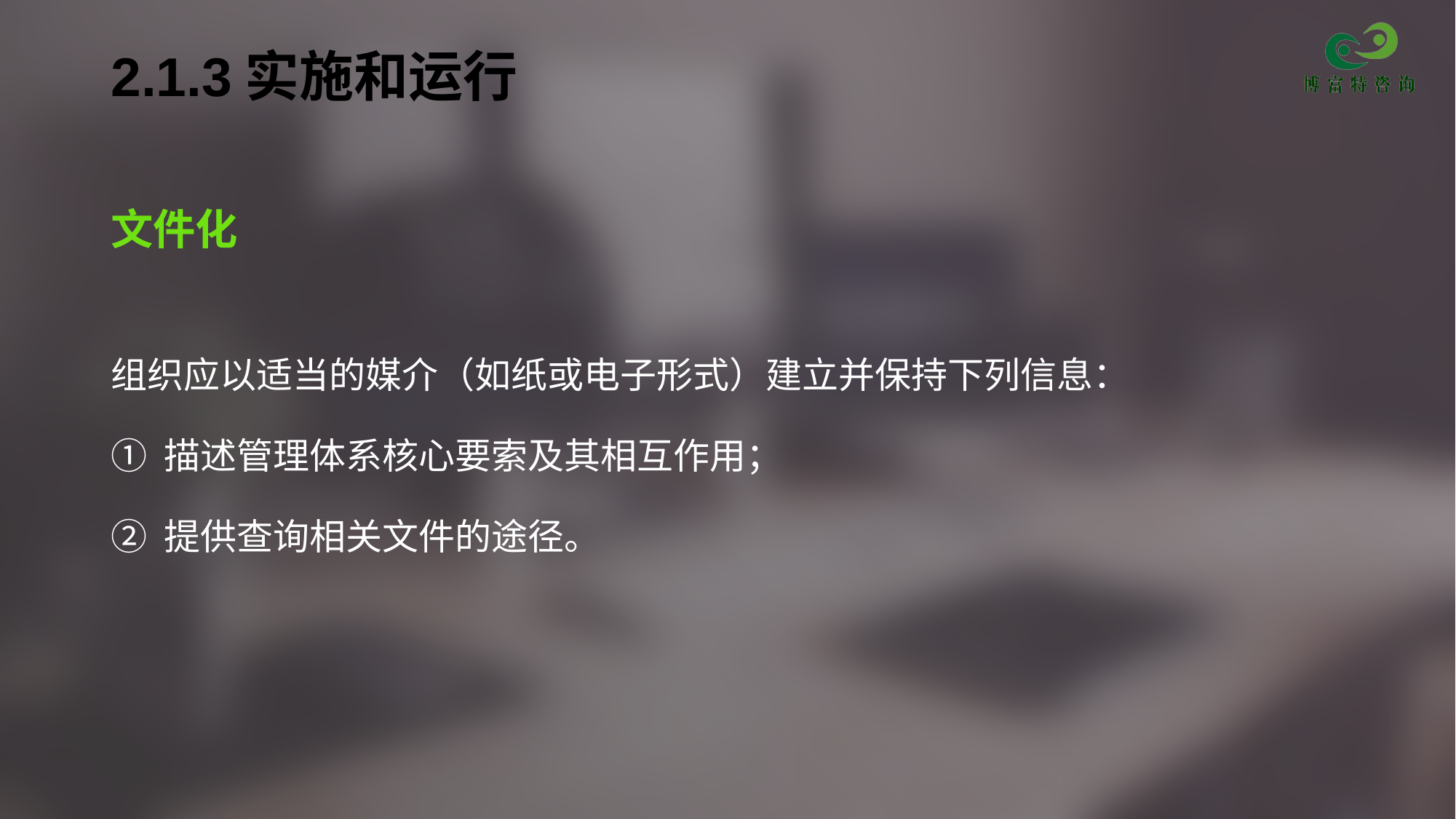

# 2.1.3实施和运行
文件化

组织应以适当的媒介（如纸或电子形式）建立并保持下列信息：
① 描述管理体系核心要索及其相互作用；
② 提供查询相关文件的途径。